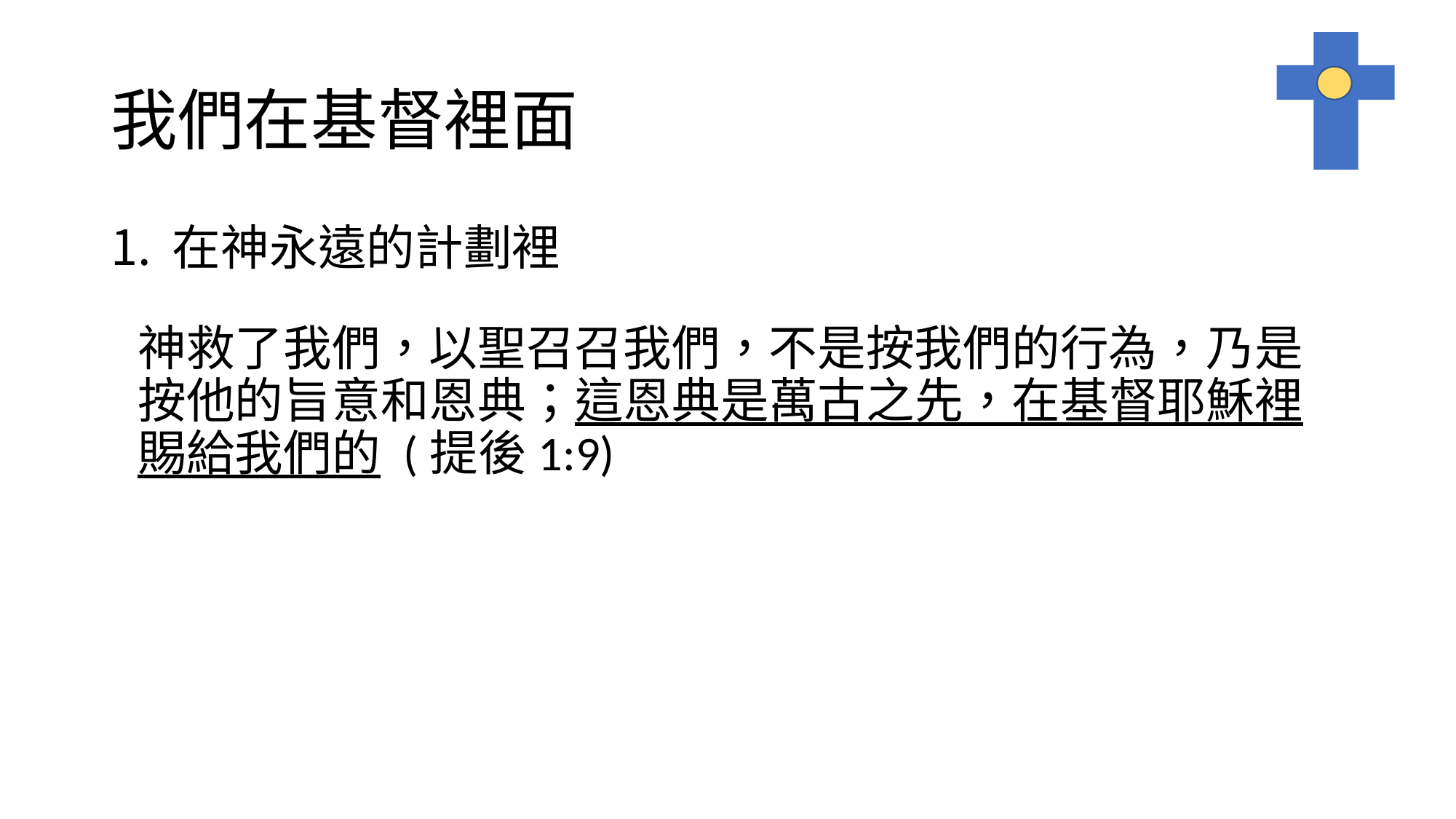

# 我們在基督裡面
在神永遠的計劃裡

神救了我們，以聖召召我們，不是按我們的行為，乃是按他的旨意和恩典；這恩典是萬古之先，在基督耶穌裡賜給我們的 (提後1:9)